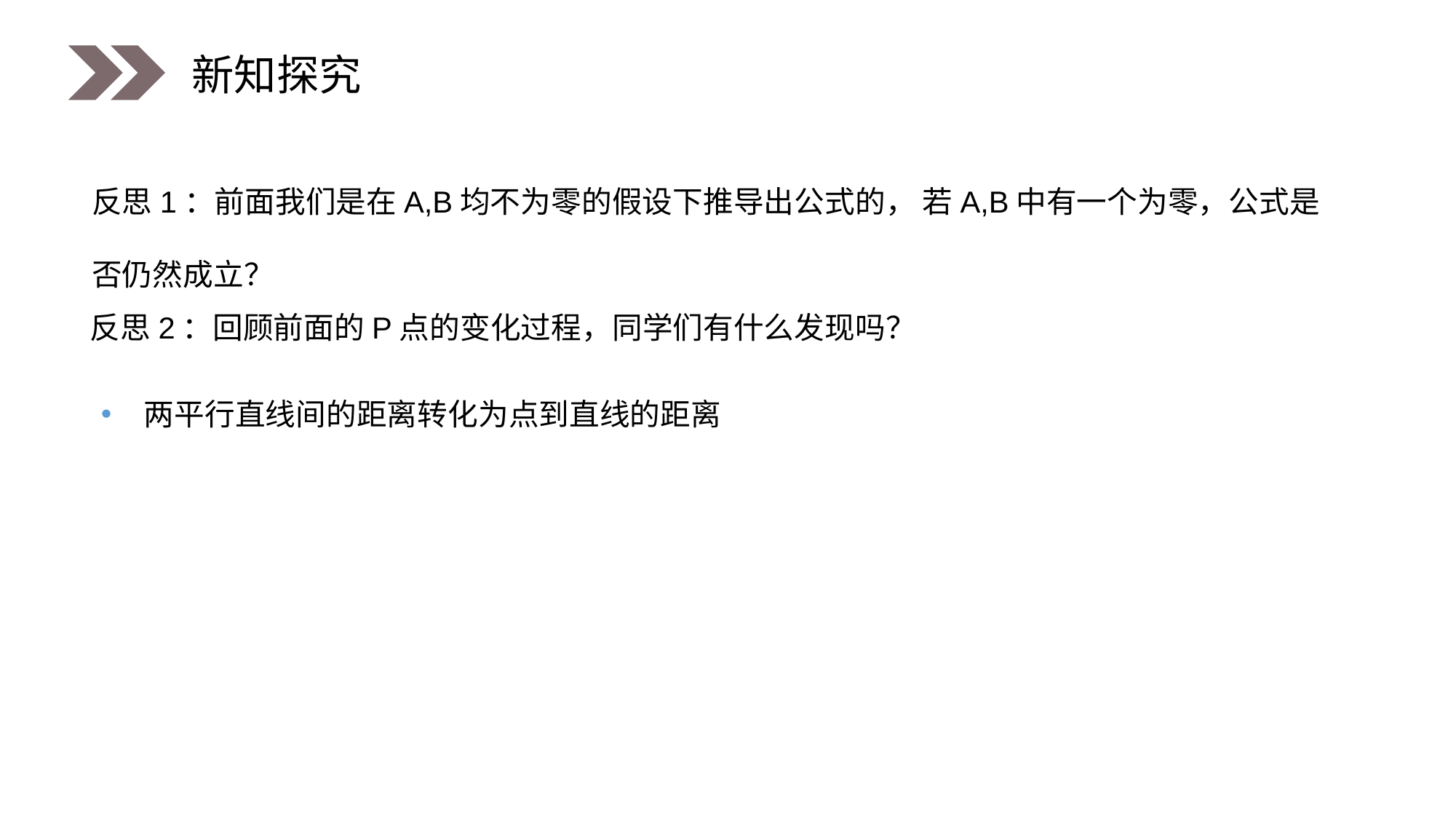

新知探究

反思1：前面我们是在A,B均不为零的假设下推导出公式的， 若A,B中有一个为零，公式是否仍然成立？
反思2：回顾前面的P点的变化过程，同学们有什么发现吗？
两平行直线间的距离转化为点到直线的距离